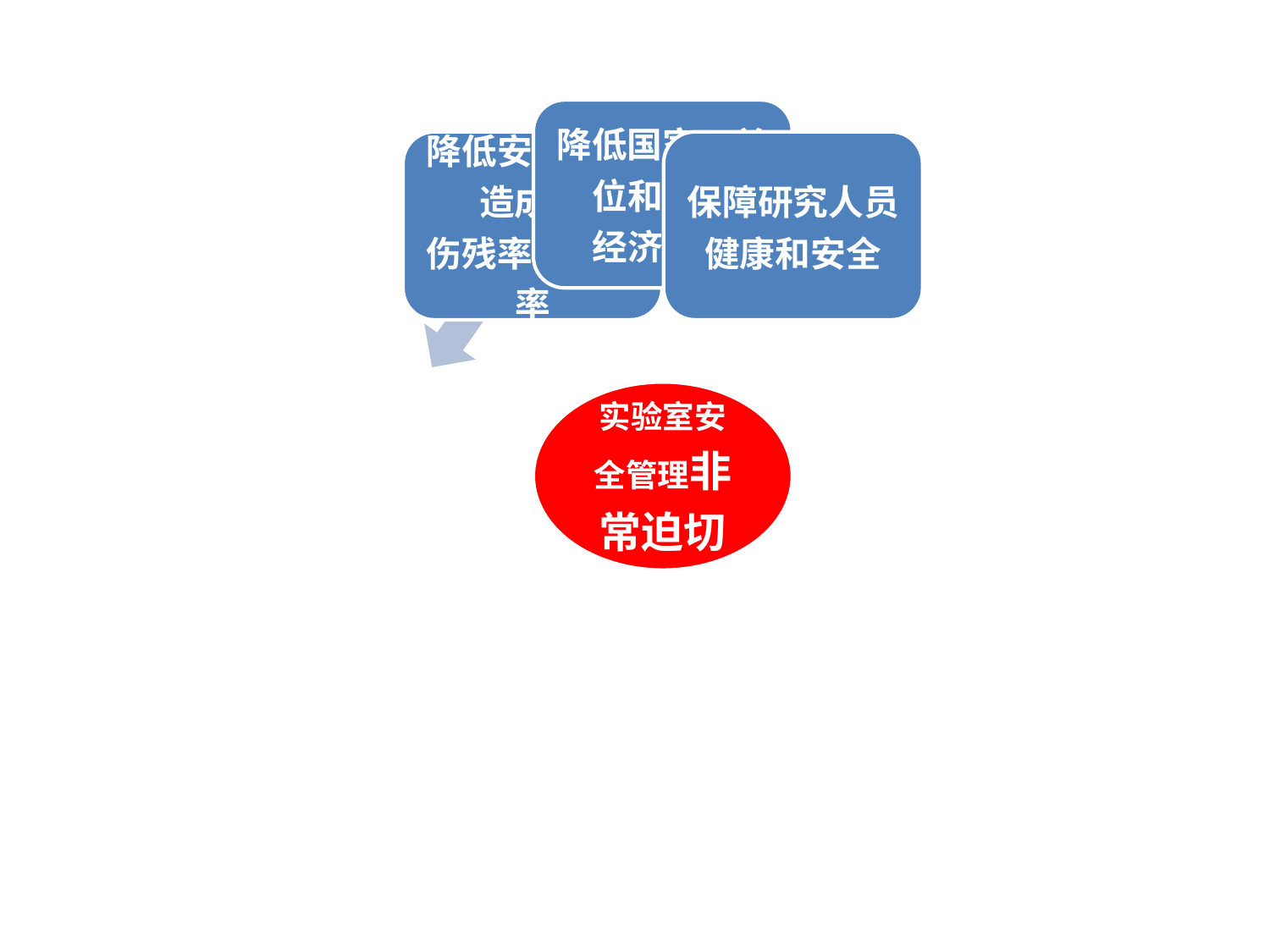

实验室安全管理非常迫切
降低安全事故造成的
经济损失
保障研究人员
健康和安全